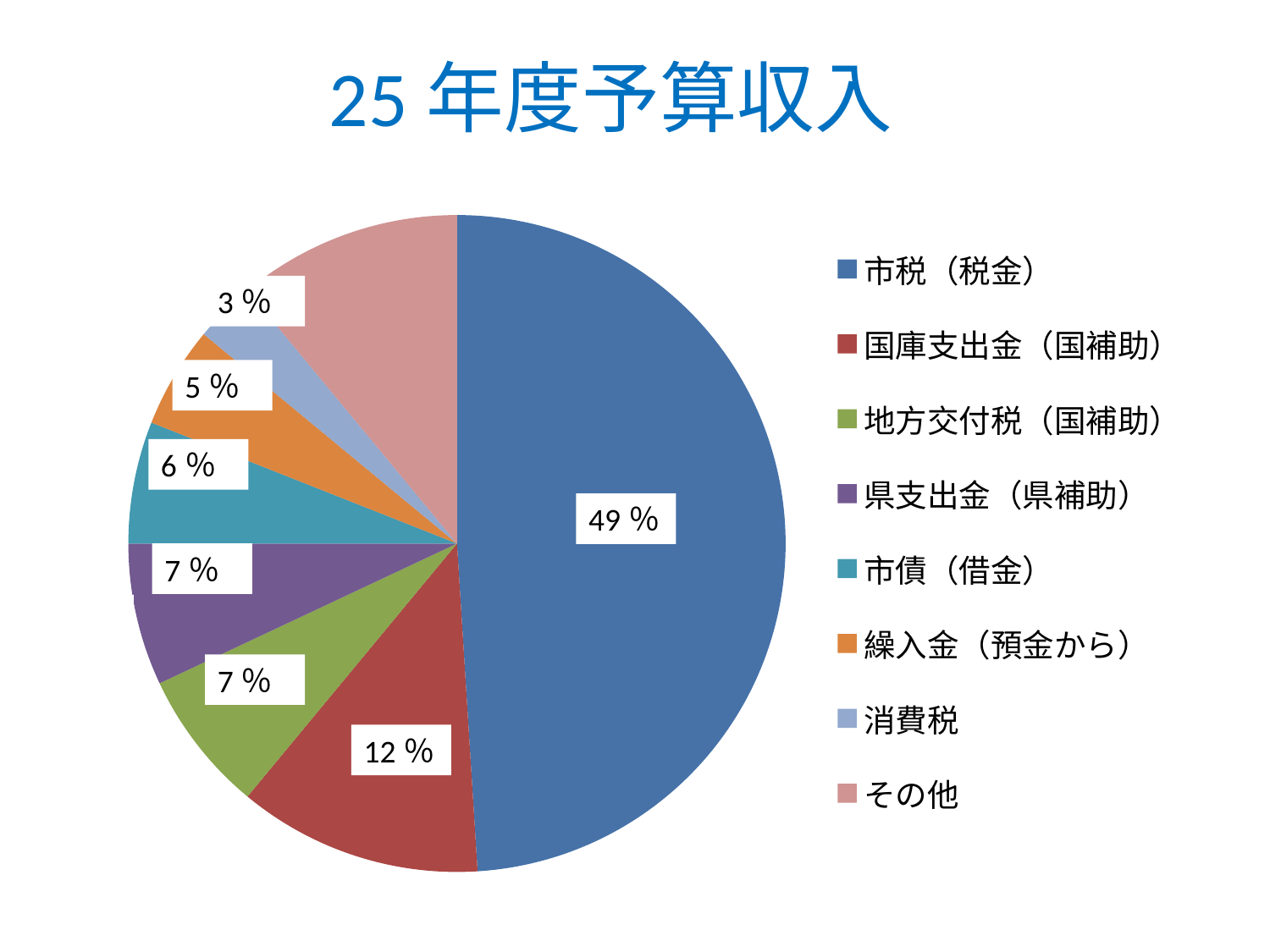

# 25年度予算収入

### Chart

| Category |  |  |
|---|---|---|
| 市税（税金） | 0.49 | None |
| 国庫支出金（国補助） | 0.12 | None |
| 地方交付税（国補助） | 0.07 | None |
| 県支出金（県補助） | 0.07 | None |
| 市債（借金） | 0.06 | None |
| 繰入金（預金から） | 0.05 | None |
| 消費税 | 0.03 | None |
| その他 | 0.11 | None |
3％
5％
6％
49％
7％

7％

12％